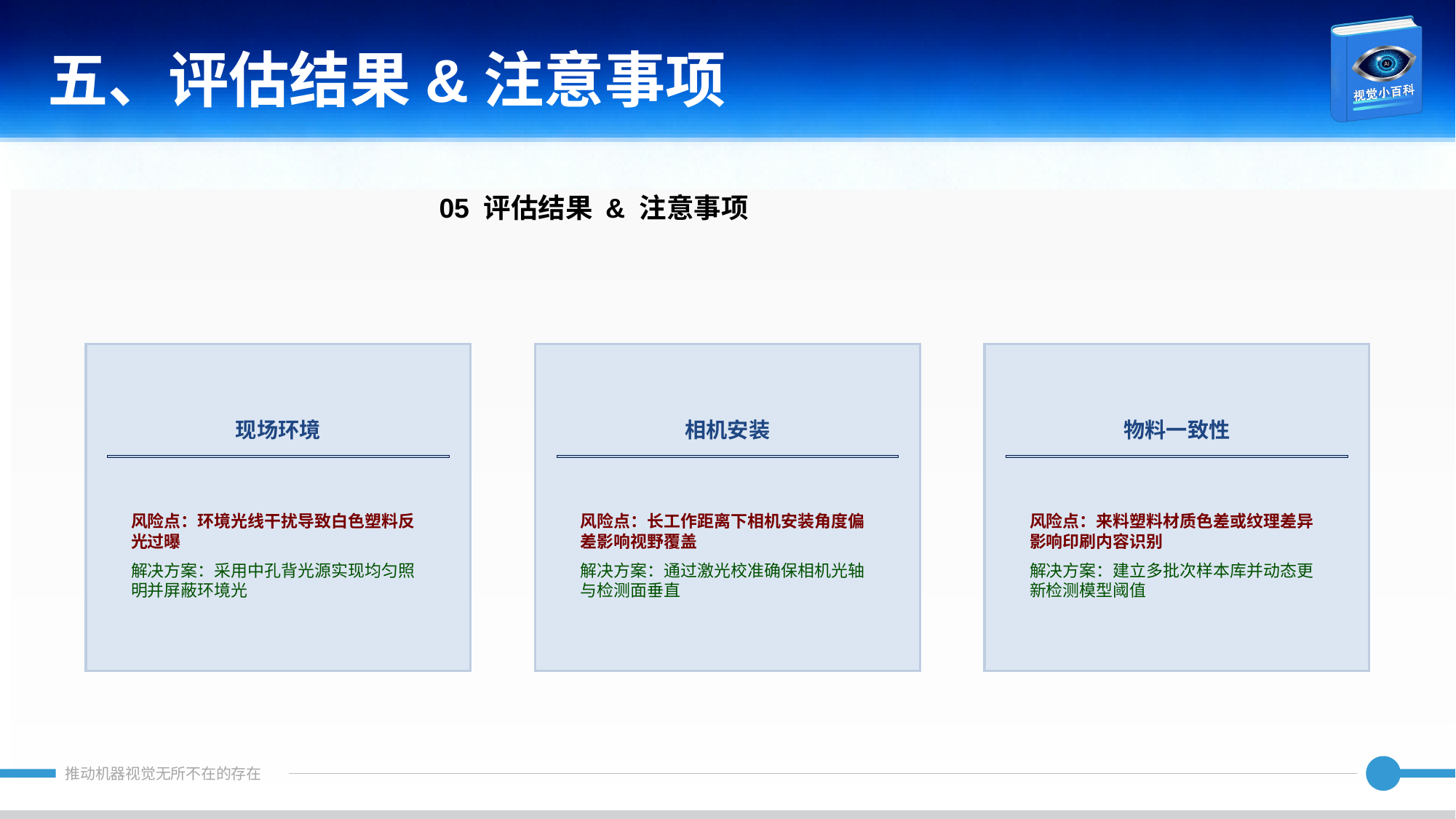

五、评估结果&注意事项

05 评估结果 & 注意事项

现场环境

相机安装

物料一致性

风险点：环境光线干扰导致白色塑料反光过曝
解决方案：采用中孔背光源实现均匀照明并屏蔽环境光

风险点：长工作距离下相机安装角度偏差影响视野覆盖
解决方案：通过激光校准确保相机光轴与检测面垂直

风险点：来料塑料材质色差或纹理差异影响印刷内容识别
解决方案：建立多批次样本库并动态更新检测模型阈值
10